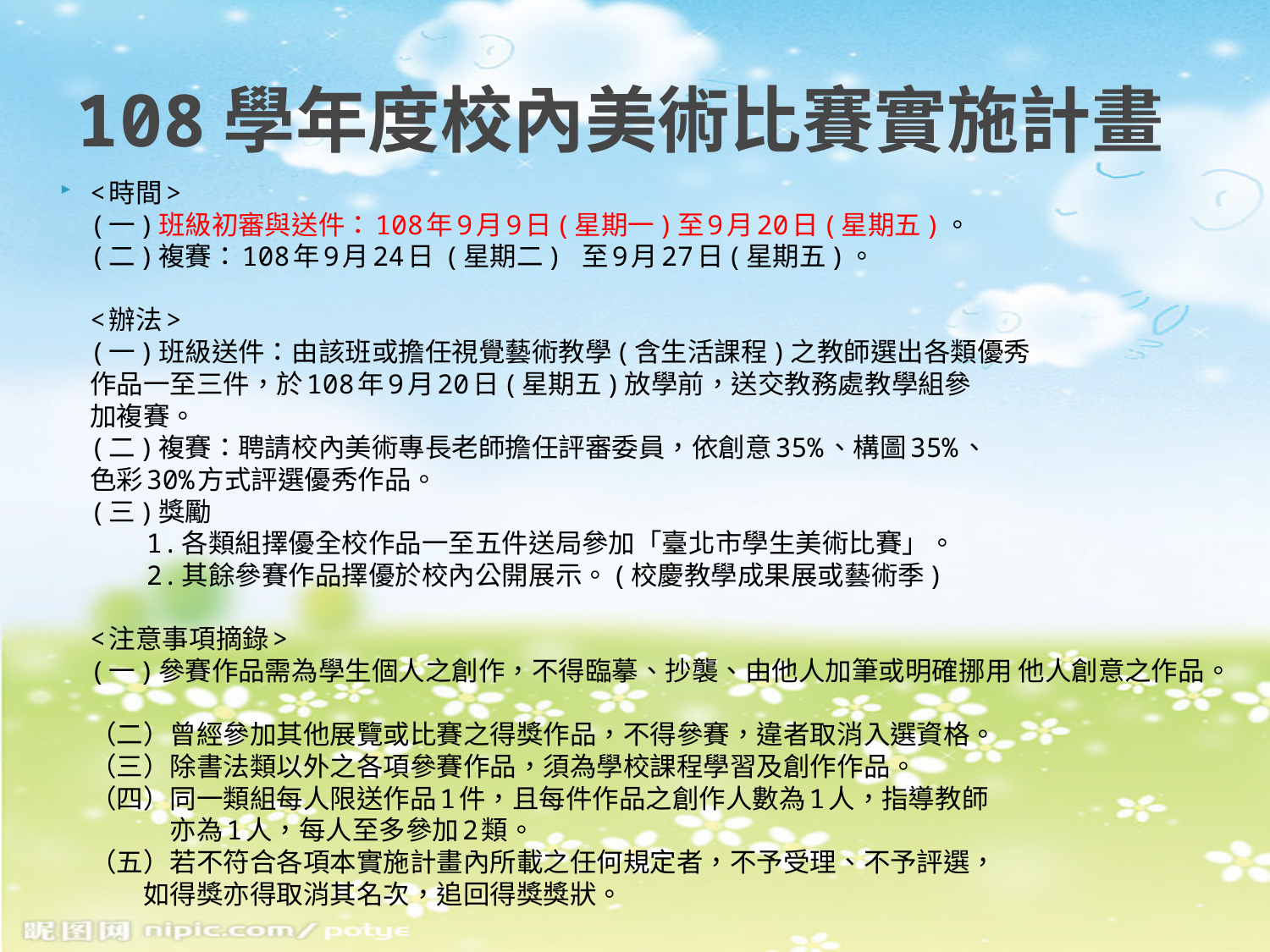

# 108學年度校內美術比賽實施計畫
<時間>
(一)班級初審與送件：108年9月9日(星期一)至9月20日(星期五)。
(二)複賽：108年9月24日 (星期二) 至9月27日(星期五)。
<辦法>
(一)班級送件：由該班或擔任視覺藝術教學(含生活課程)之教師選出各類優秀 
作品一至三件，於108年9月20日(星期五)放學前，送交教務處教學組參
加複賽。
(二)複賽：聘請校內美術專長老師擔任評審委員，依創意35%、構圖35%、
色彩30%方式評選優秀作品。
(三)獎勵
　　1.各類組擇優全校作品一至五件送局參加「臺北市學生美術比賽」。
　　2.其餘參賽作品擇優於校內公開展示。(校慶教學成果展或藝術季)
<注意事項摘錄>
(一)參賽作品需為學生個人之創作，不得臨摹、抄襲、由他人加筆或明確挪用 他人創意之作品。
（二）曾經參加其他展覽或比賽之得獎作品，不得參賽，違者取消入選資格。
（三）除書法類以外之各項參賽作品，須為學校課程學習及創作作品。
（四）同一類組每人限送作品1件，且每件作品之創作人數為1人，指導教師　
　　　亦為1人，每人至多參加2類。
（五）若不符合各項本實施計畫內所載之任何規定者，不予受理、不予評選，
　　如得獎亦得取消其名次，追回得獎獎狀。